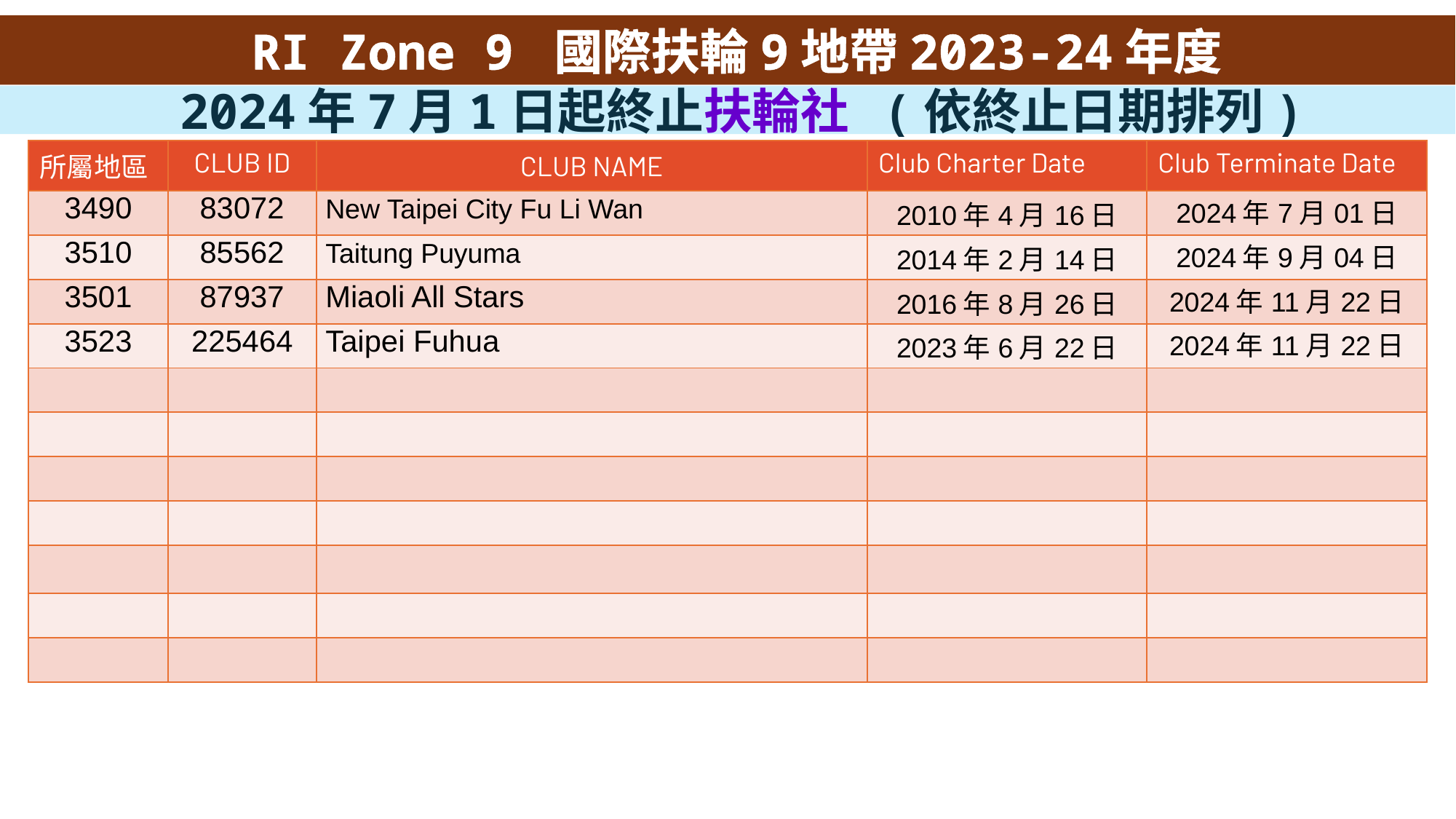

RI Zone 9 國際扶輪9地帶2023-24年度
 2024年7月1日起終止扶輪社  (依終止日期排列)
| 所屬地區 | CLUB ID | CLUB NAME | Club Charter Date | Club Terminate Date |
| --- | --- | --- | --- | --- |
| 3490 | 83072 | New Taipei City Fu Li Wan | 2010年4月16日 | 2024年7月01日 |
| 3510 | 85562 | Taitung Puyuma | 2014年2月14日 | 2024年9月04日 |
| 3501 | 87937 | Miaoli All Stars | 2016年8月26日 | 2024年11月22日 |
| 3523 | 225464 | Taipei Fuhua | 2023年6月22日 | 2024年11月22日 |
|  |  |  |  |  |
|  |  |  |  |  |
|  |  |  |  |  |
|  |  |  |  |  |
|  |  |  |  |  |
|  |  |  |  |  |
|  |  |  |  |  |